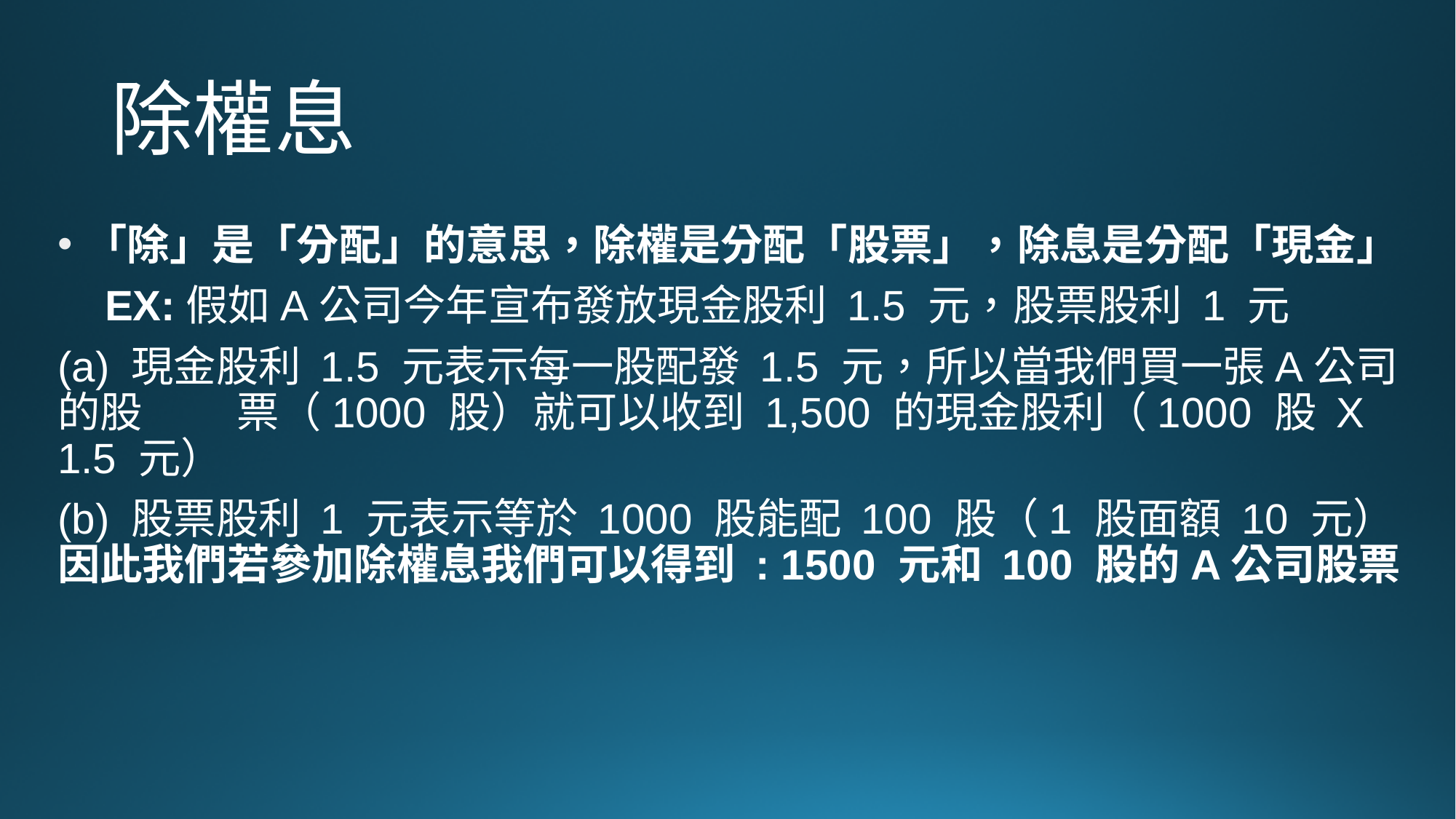

# 除權息
「除」是「分配」的意思，除權是分配「股票」，除息是分配「現金」
    EX:假如A公司今年宣布發放現金股利 1.5 元，股票股利 1 元
(a) 現金股利 1.5 元表示每一股配發 1.5 元，所以當我們買一張A公司的股          票（1000 股）就可以收到 1,500 的現金股利（1000 股 X 1.5 元）
(b) 股票股利 1 元表示等於 1000 股能配 100 股（1 股面額 10 元）因此我們若參加除權息我們可以得到 : 1500 元和 100 股的A公司股票